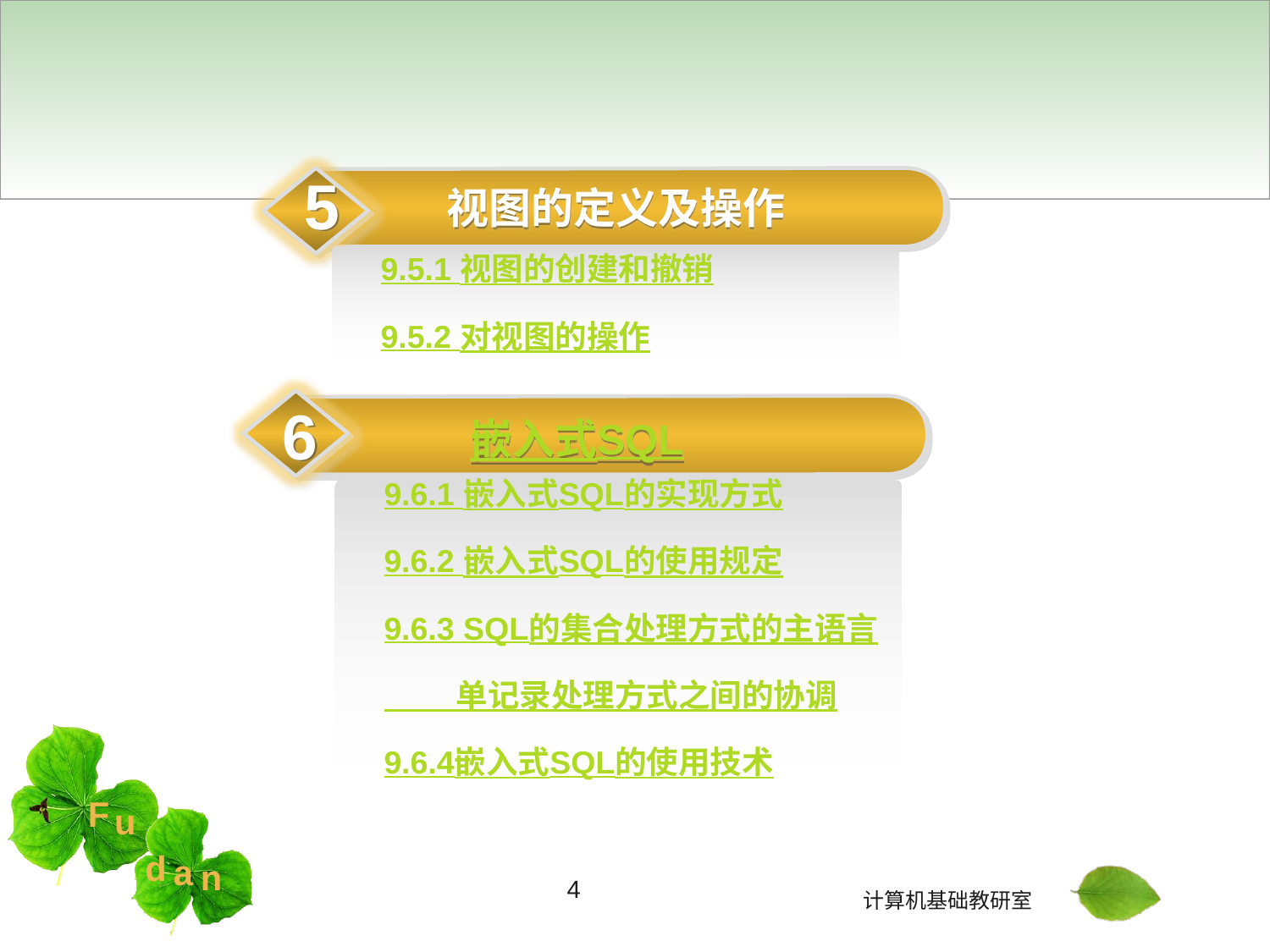

5

视图的定义及操作
9.5.1 视图的创建和撤销
9.5.2 对视图的操作

6

嵌入式SQL
9.6.1 嵌入式SQL的实现方式
9.6.2 嵌入式SQL的使用规定
9.6.3 SQL的集合处理方式的主语言
          单记录处理方式之间的协调
9.6.4嵌入式SQL的使用技术
4